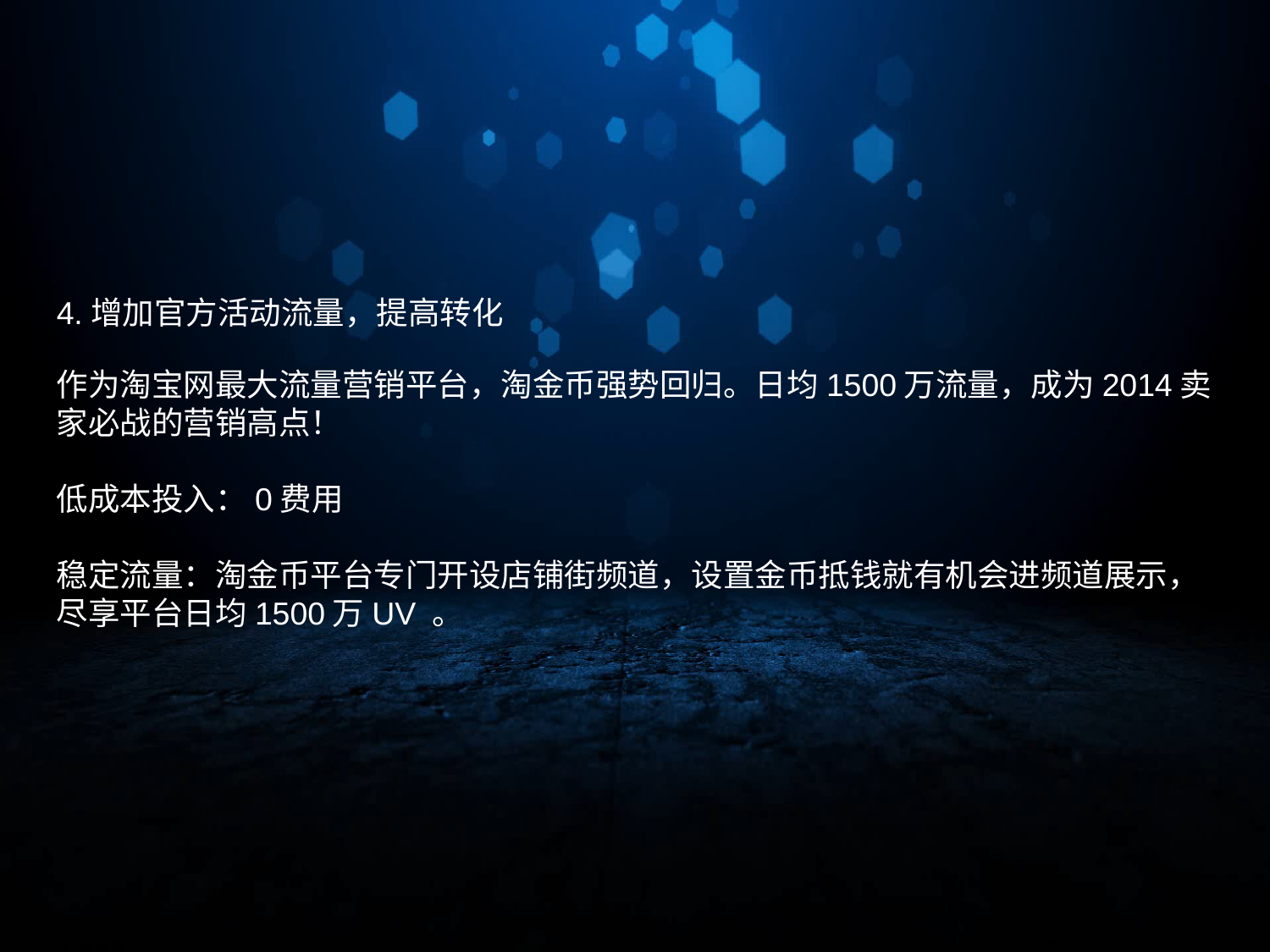

4.增加官方活动流量，提高转化
作为淘宝网最大流量营销平台，淘金币强势回归。日均1500万流量，成为2014卖家必战的营销高点！

低成本投入：0费用

稳定流量：淘金币平台专门开设店铺街频道，设置金币抵钱就有机会进频道展示，尽享平台日均1500万UV 。